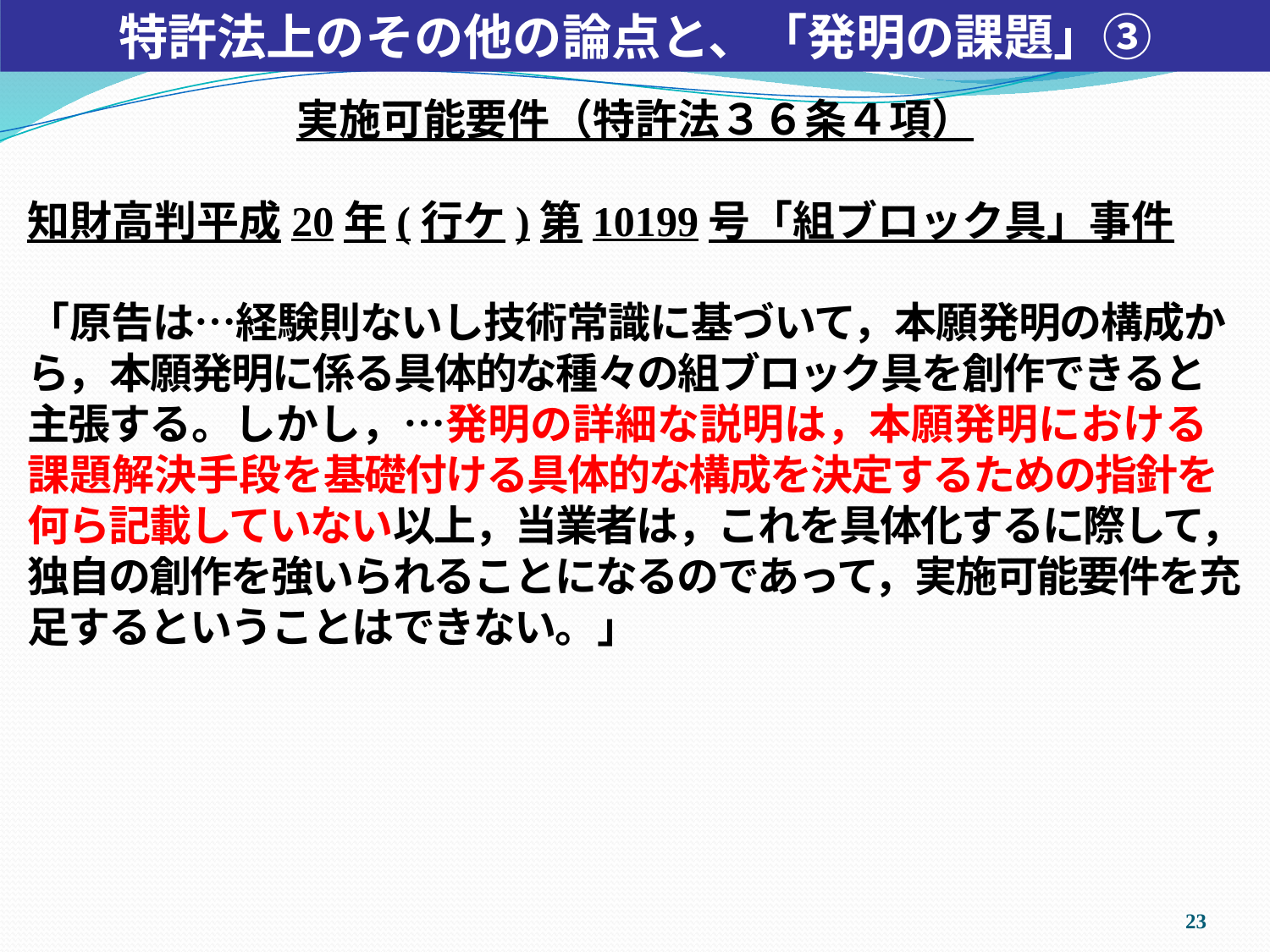

特許法上のその他の論点と、「発明の課題」③
実施可能要件（特許法３６条４項）

知財高判平成20年(行ケ)第10199号「組ブロック具」事件

「原告は…経験則ないし技術常識に基づいて，本願発明の構成から，本願発明に係る具体的な種々の組ブロック具を創作できると主張する。しかし，…発明の詳細な説明は，本願発明における課題解決手段を基礎付ける具体的な構成を決定するための指針を何ら記載していない以上，当業者は，これを具体化するに際して，独自の創作を強いられることになるのであって，実施可能要件を充足するということはできない。」
23